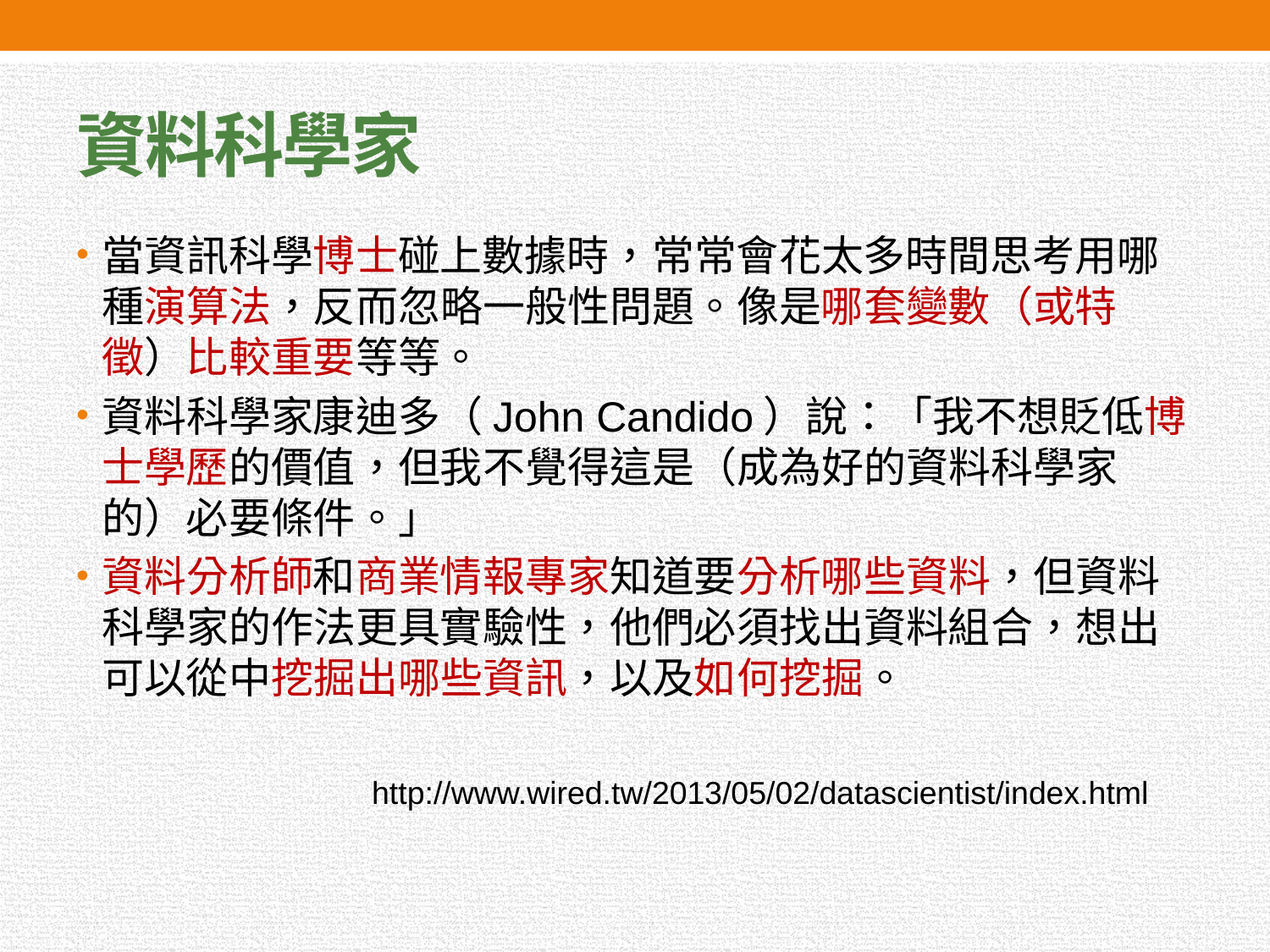

# 資料科學家
當資訊科學博士碰上數據時，常常會花太多時間思考用哪種演算法，反而忽略一般性問題。像是哪套變數（或特徵）比較重要等等。
資料科學家康迪多（John Candido）說：「我不想貶低博士學歷的價值，但我不覺得這是（成為好的資料科學家的）必要條件。」
資料分析師和商業情報專家知道要分析哪些資料，但資料科學家的作法更具實驗性，他們必須找出資料組合，想出可以從中挖掘出哪些資訊，以及如何挖掘。
http://www.wired.tw/2013/05/02/datascientist/index.html